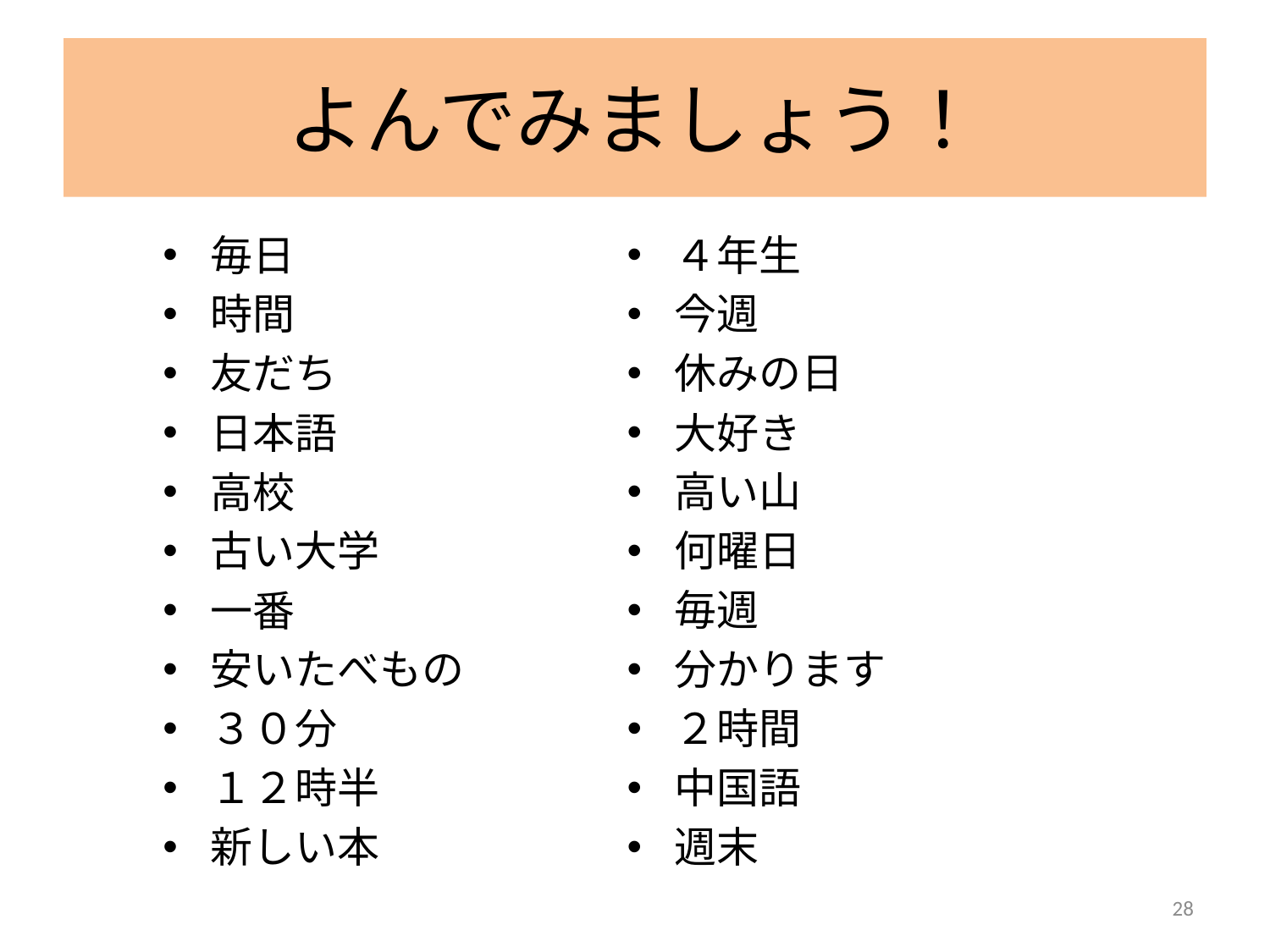

# よんでみましょう！
毎日
時間
友だち
日本語
高校
古い大学
一番
安いたべもの
３０分
１２時半
新しい本

４年生
今週
休みの日
大好き
高い山
何曜日
毎週
分かります
２時間
中国語
週末

28